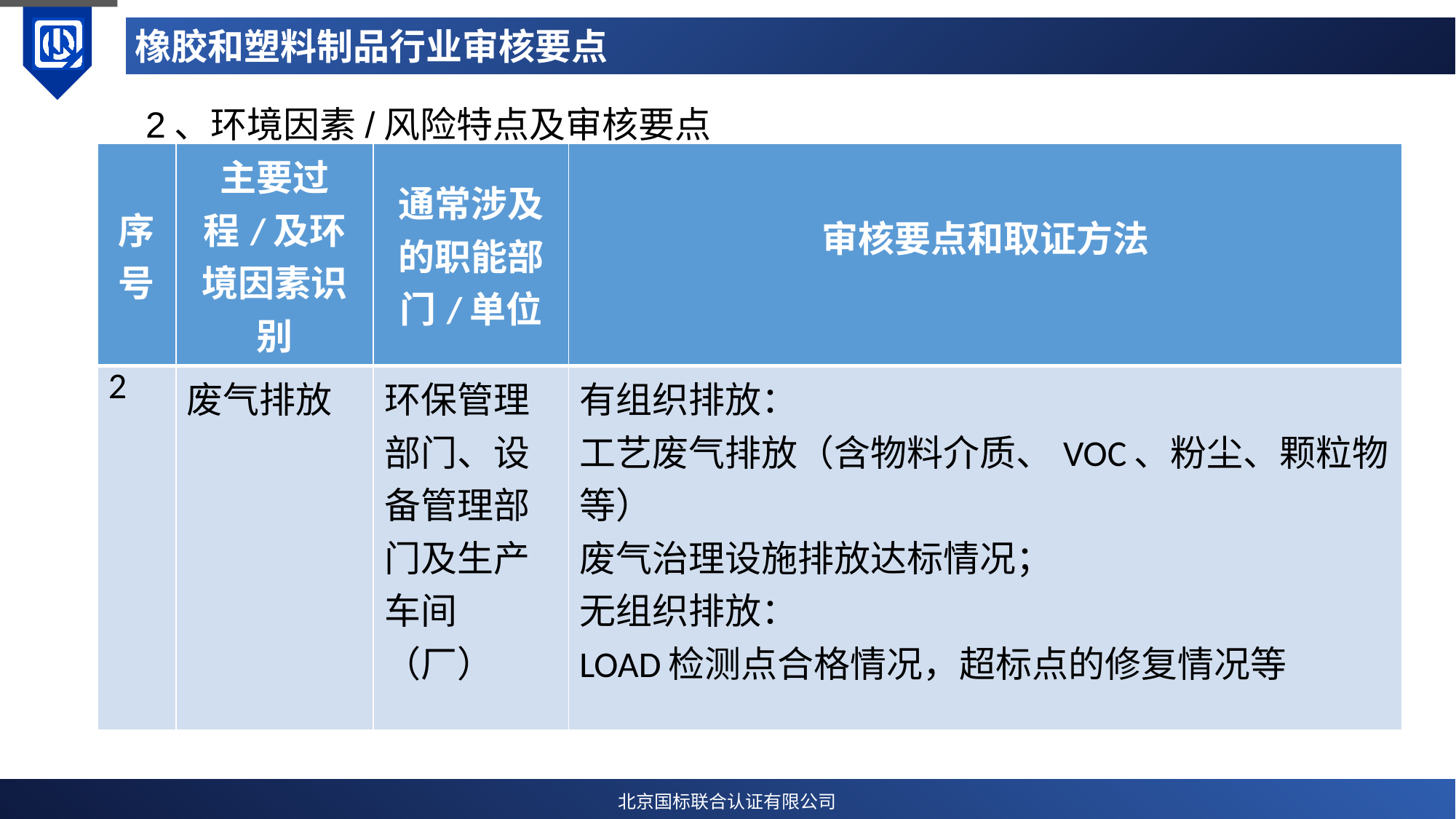

# 橡胶和塑料制品行业审核要点
2、环境因素/风险特点及审核要点

| 序号 | 主要过程/及环境因素识别 | 通常涉及的职能部门/单位 | 审核要点和取证方法 |
| --- | --- | --- | --- |
| 2 | 废气排放 | 环保管理部门、设备管理部门及生产车间（厂） | 有组织排放： 工艺废气排放（含物料介质、VOC、粉尘、颗粒物等） 废气治理设施排放达标情况； 无组织排放： LOAD检测点合格情况，超标点的修复情况等 |